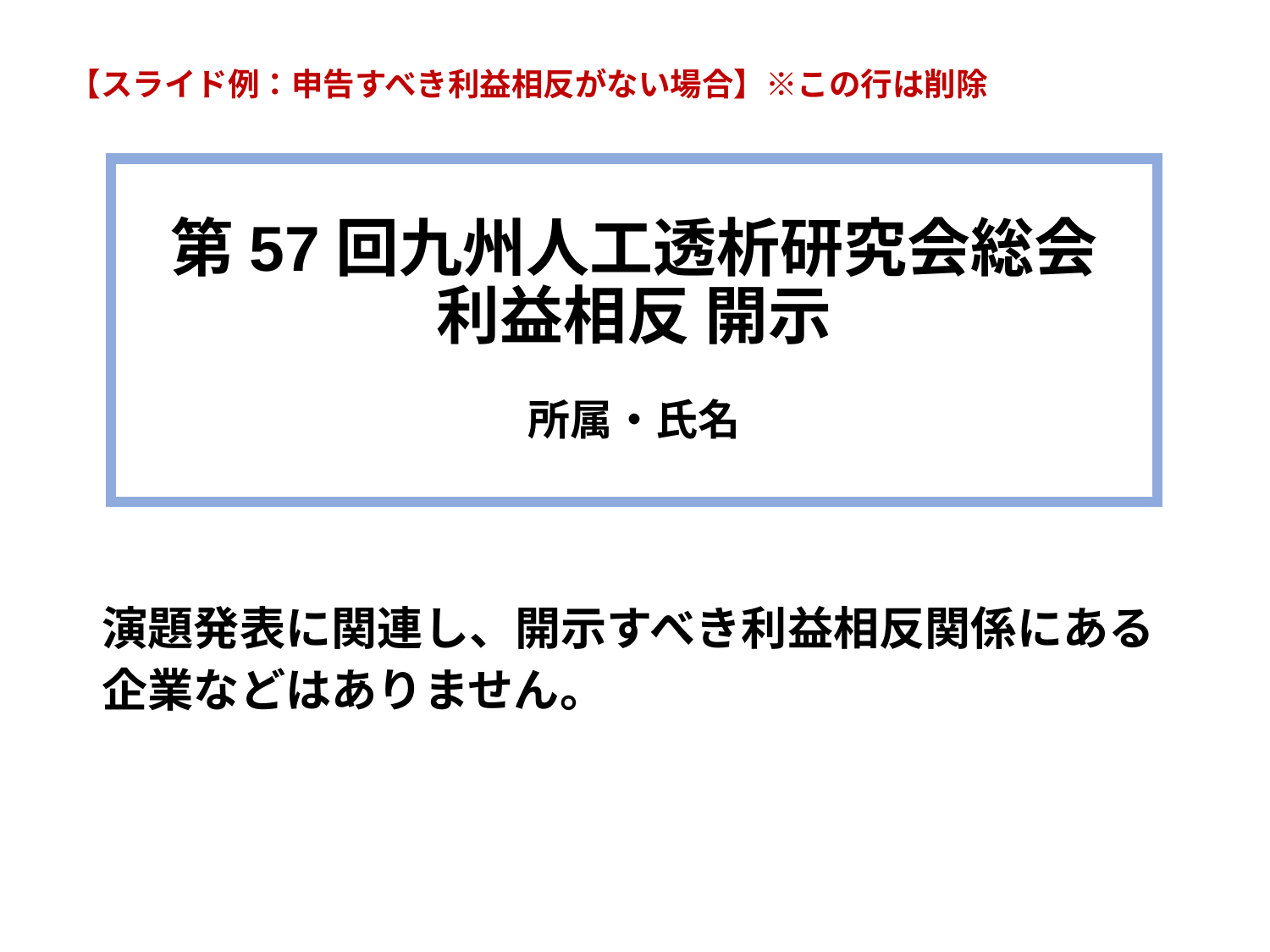

【スライド例：申告すべき利益相反がない場合】※この行は削除

# 第57回九州人工透析研究会総会 利益相反 開示 所属・氏名
演題発表に関連し、開示すべき利益相反関係にある
企業などはありません。